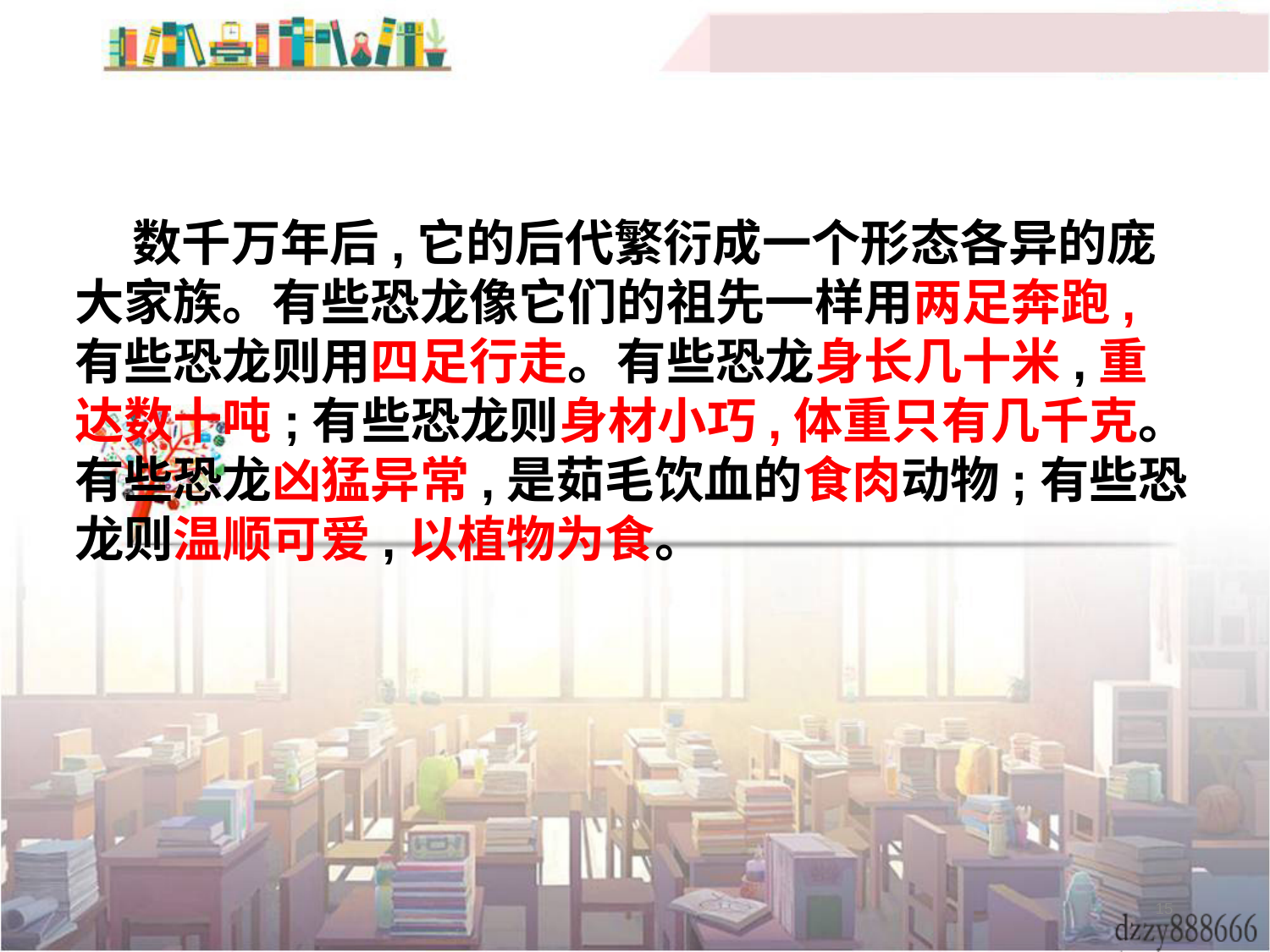

数千万年后,它的后代繁衍成一个形态各异的庞大家族。有些恐龙像它们的祖先一样用两足奔跑,有些恐龙则用四足行走。有些恐龙身长几十米,重达数十吨;有些恐龙则身材小巧,体重只有几千克。有些恐龙凶猛异常,是茹毛饮血的食肉动物;有些恐龙则温顺可爱,以植物为食。

15